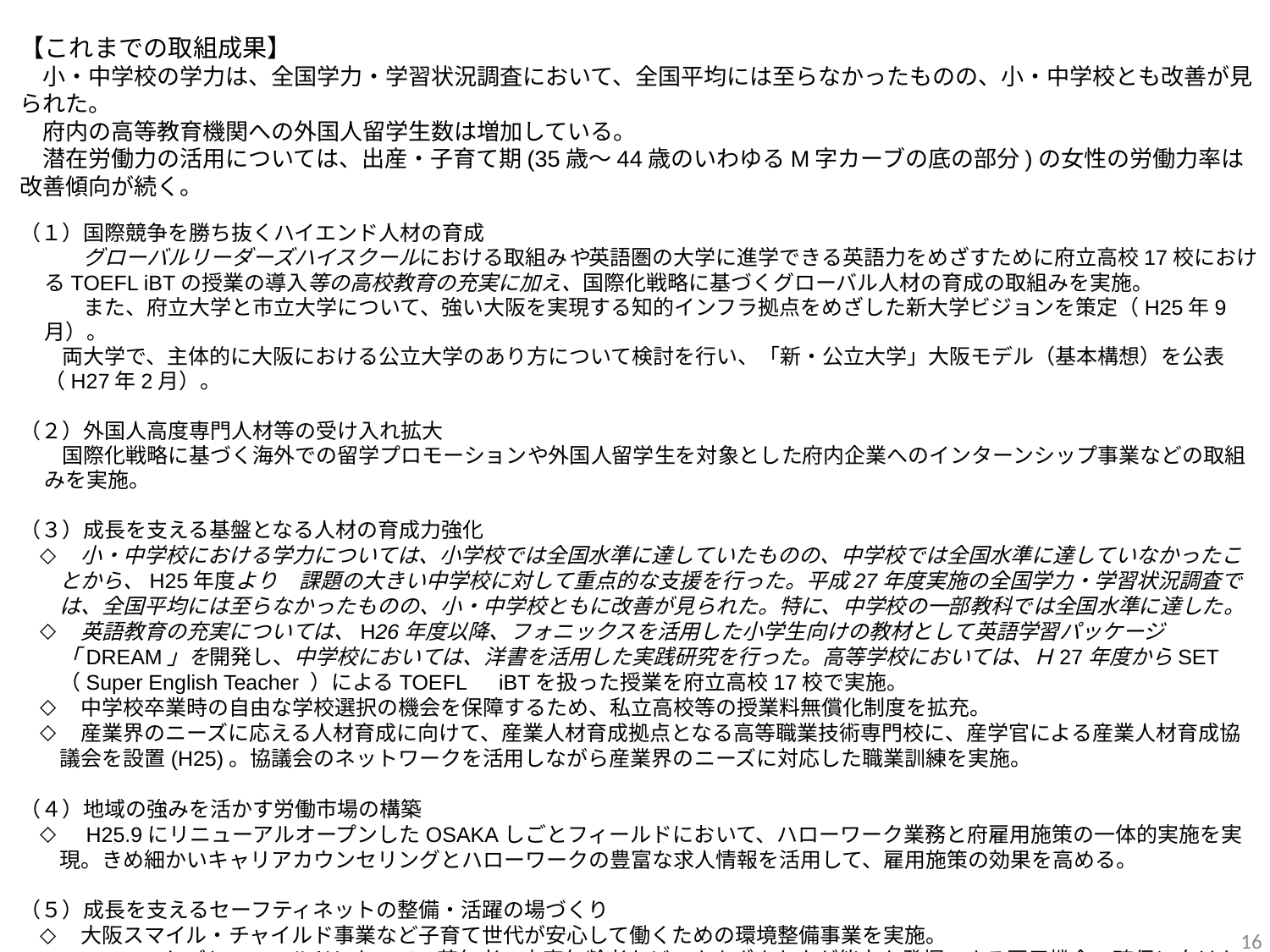

【これまでの取組成果】
　小・中学校の学力は、全国学力・学習状況調査において、全国平均には至らなかったものの、小・中学校とも改善が見られた。
　府内の高等教育機関への外国人留学生数は増加している。
　潜在労働力の活用については、出産・子育て期(35歳～44歳のいわゆるM字カーブの底の部分)の女性の労働力率は改善傾向が続く。

（１）国際競争を勝ち抜くハイエンド人材の育成
　　　グローバルリーダーズハイスクールにおける取組みや英語圏の大学に進学できる英語力をめざすために府立高校17校におけるTOEFL iBTの授業の導入等の高校教育の充実に加え、国際化戦略に基づくグローバル人材の育成の取組みを実施。
　　　また、府立大学と市立大学について、強い大阪を実現する知的インフラ拠点をめざした新大学ビジョンを策定（H25年9月）。
　　両大学で、主体的に大阪における公立大学のあり方について検討を行い、「新・公立大学」大阪モデル（基本構想）を公表（H27年2月）。

（２）外国人高度専門人材等の受け入れ拡大
　　国際化戦略に基づく海外での留学プロモーションや外国人留学生を対象とした府内企業へのインターンシップ事業などの取組みを実施。

（３）成長を支える基盤となる人材の育成力強化
　小・中学校における学力については、小学校では全国水準に達していたものの、中学校では全国水準に達していなかったことから、H25年度より　課題の大きい中学校に対して重点的な支援を行った。平成27年度実施の全国学力・学習状況調査では、全国平均には至らなかったものの、小・中学校ともに改善が見られた。特に、中学校の一部教科では全国水準に達した。
　英語教育の充実については、H26年度以降、フォニックスを活用した小学生向けの教材として英語学習パッケージ「DREAM」を開発し、中学校においては、洋書を活用した実践研究を行った。高等学校においては、Ｈ27年度からSET（Super English Teacher ）によるTOEFL　iBTを扱った授業を府立高校17校で実施。
　中学校卒業時の自由な学校選択の機会を保障するため、私立高校等の授業料無償化制度を拡充。
　産業界のニーズに応える人材育成に向けて、産業人材育成拠点となる高等職業技術専門校に、産学官による産業人材育成協議会を設置(H25)。協議会のネットワークを活用しながら産業界のニーズに対応した職業訓練を実施。

（４）地域の強みを活かす労働市場の構築
　H25.9にリニューアルオープンしたOSAKAしごとフィールドにおいて、ハローワーク業務と府雇用施策の一体的実施を実現。きめ細かいキャリアカウンセリングとハローワークの豊富な求人情報を活用して、雇用施策の効果を高める。

（５）成長を支えるセーフティネットの整備・活躍の場づくり
　大阪スマイル・チャイルド事業など子育て世代が安心して働くための環境整備事業を実施。
　OSAKAしごとフィールドにおいて、若年者、中高年齢者など、さまざまな人が能力を発揮できる雇用機会の確保に向けた事業を展開。H26.4からは、「働くママ応援コーナー」を設置し、仕事と子育ての両立を支援するなど機能を強化。
16